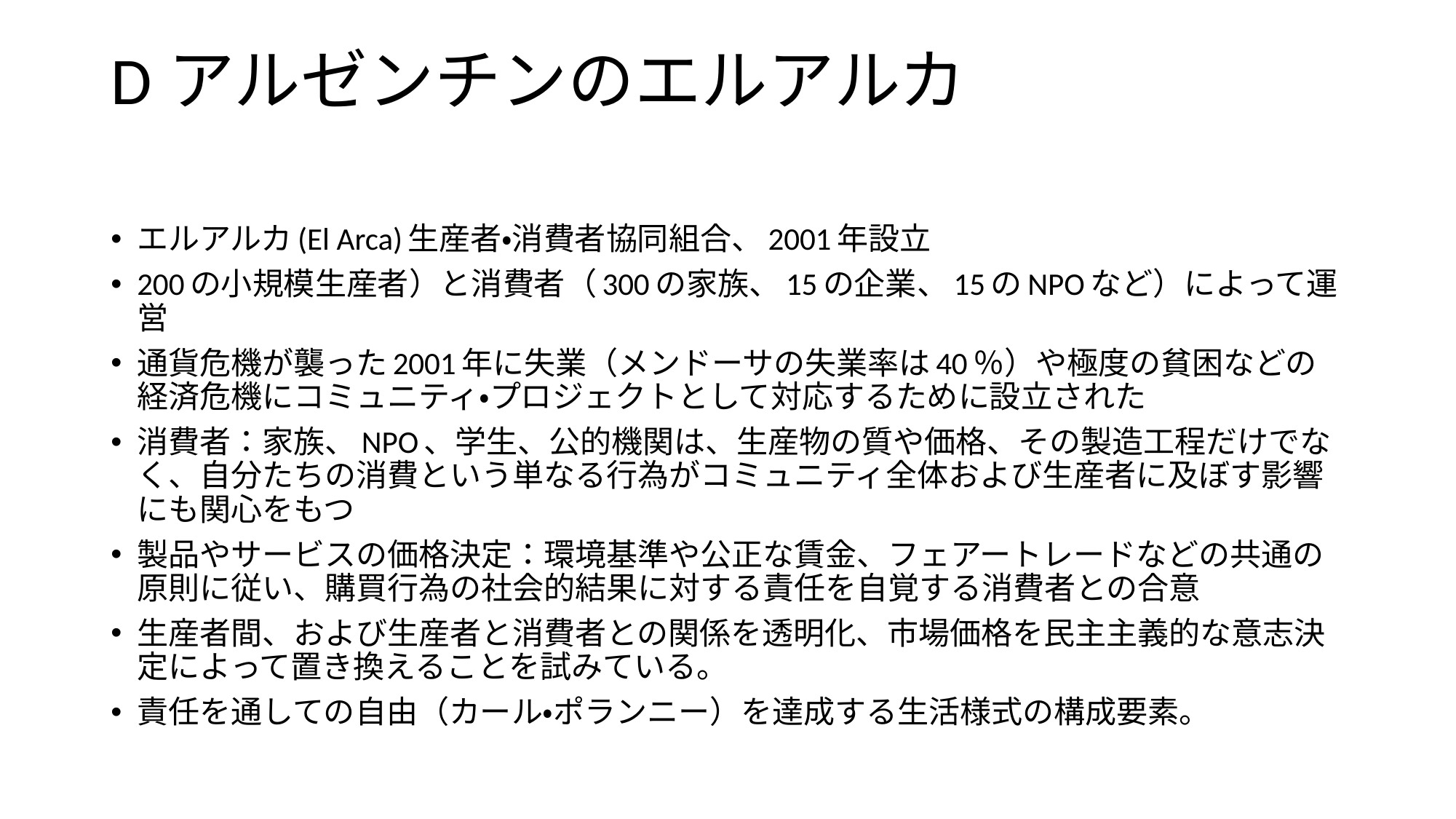

# Dアルゼンチンのエルアルカ
エルアルカ(El Arca)生産者・消費者協同組合、2001年設立
200の小規模生産者）と消費者（300の家族、15の企業、15のNPOなど）によって運営
通貨危機が襲った2001年に失業（メンドーサの失業率は40％）や極度の貧困などの経済危機にコミュニティ・プロジェクトとして対応するために設立された
消費者：家族、NPO、学生、公的機関は、生産物の質や価格、その製造工程だけでなく、自分たちの消費という単なる行為がコミュニティ全体および生産者に及ぼす影響にも関心をもつ
製品やサービスの価格決定：環境基準や公正な賃金、フェアートレードなどの共通の原則に従い、購買行為の社会的結果に対する責任を自覚する消費者との合意
生産者間、および生産者と消費者との関係を透明化、市場価格を民主主義的な意志決定によって置き換えることを試みている。
責任を通しての自由（カール・ポランニー）を達成する生活様式の構成要素。